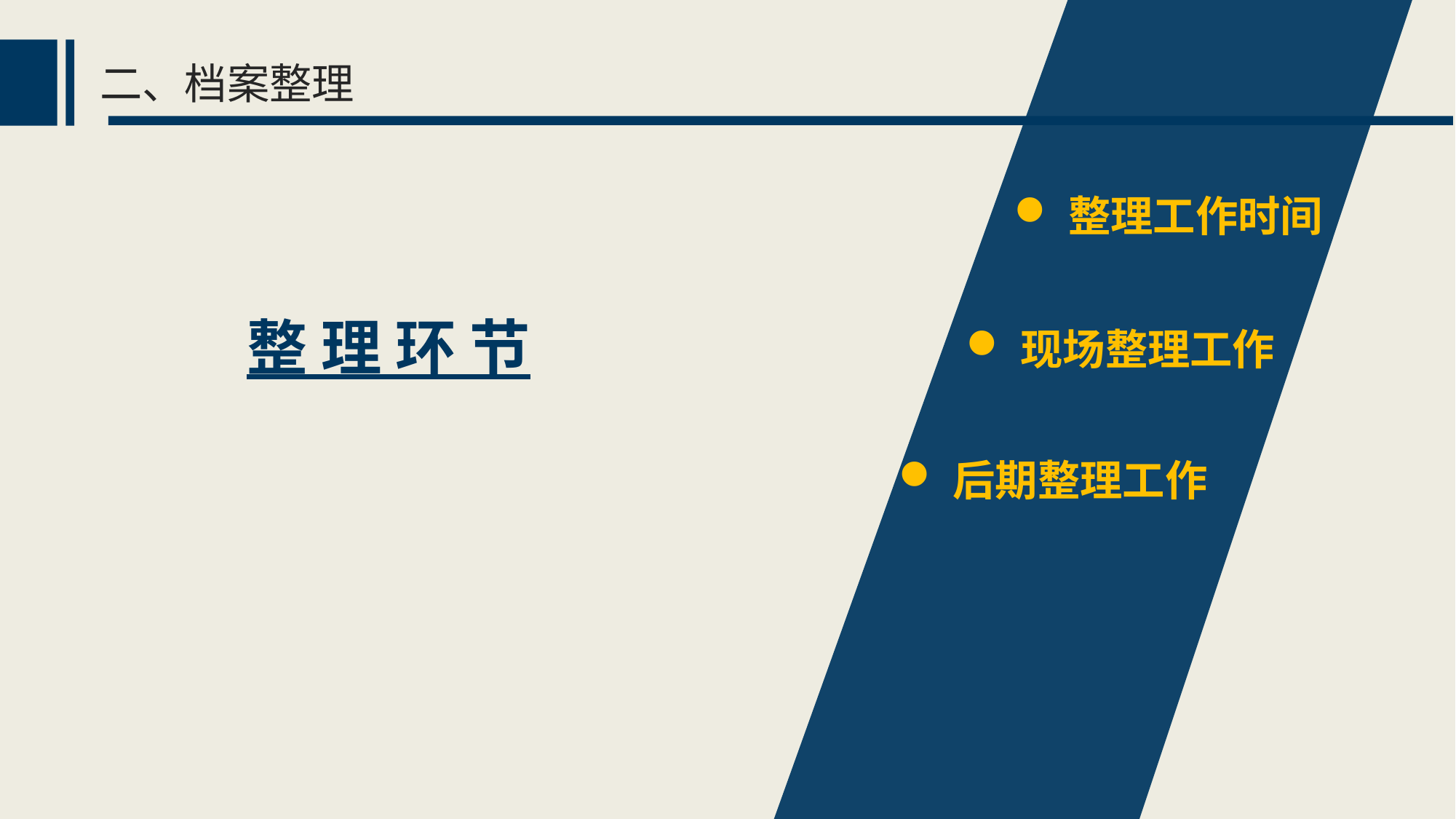

二、档案整理

整理工作时间
现场整理工作
整 理 环 节

后期整理工作